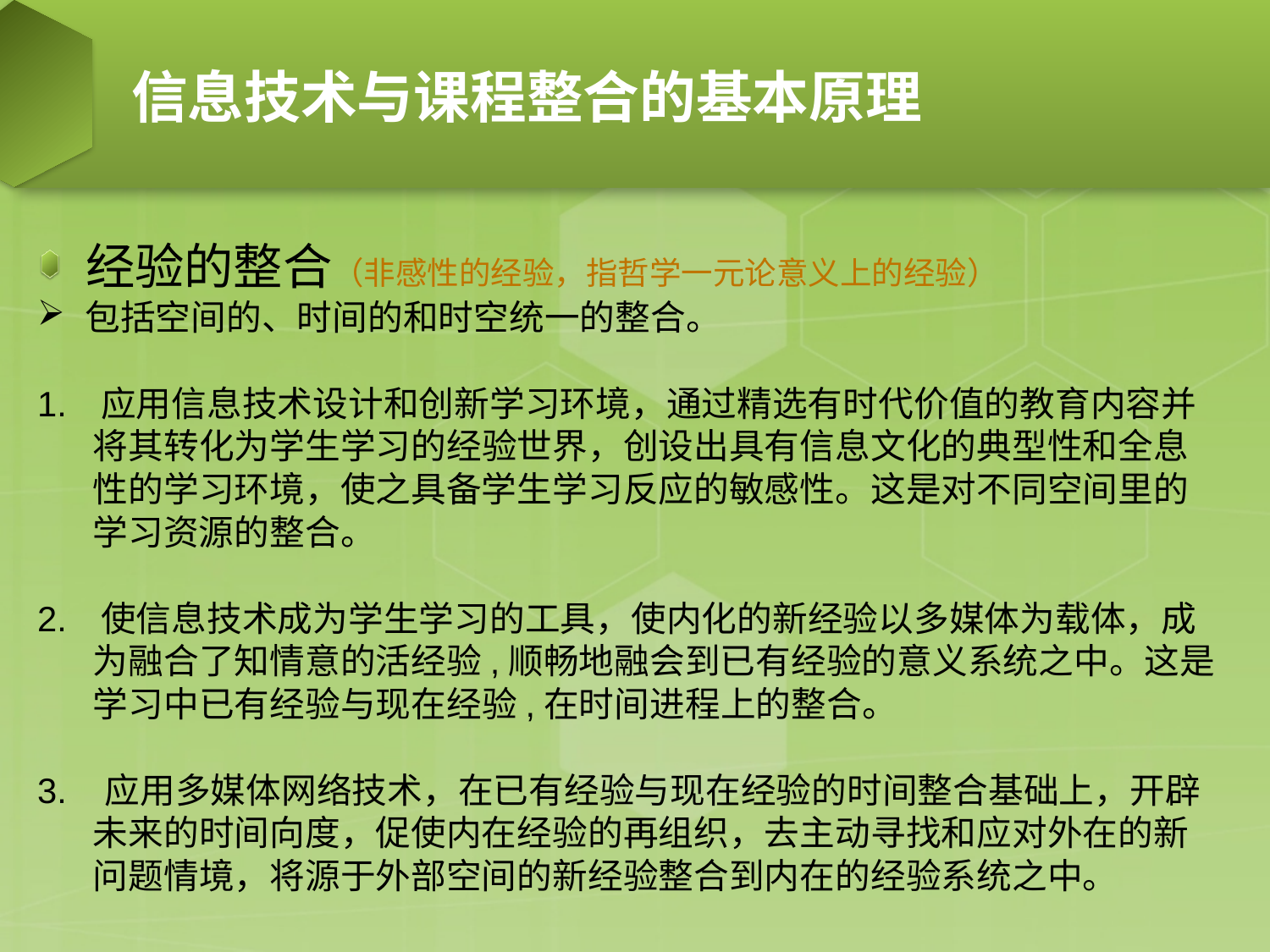

# 信息技术与课程整合的基本原理
经验的整合（非感性的经验，指哲学一元论意义上的经验）
包括空间的、时间的和时空统一的整合。

应用信息技术设计和创新学习环境，通过精选有时代价值的教育内容并
      将其转化为学生学习的经验世界，创设出具有信息文化的典型性和全息
      性的学习环境，使之具备学生学习反应的敏感性。这是对不同空间里的
      学习资源的整合。

使信息技术成为学生学习的工具，使内化的新经验以多媒体为载体，成
      为融合了知情意的活经验,顺畅地融会到已有经验的意义系统之中。这是
      学习中已有经验与现在经验,在时间进程上的整合。

3.   应用多媒体网络技术，在已有经验与现在经验的时间整合基础上，开辟
      未来的时间向度，促使内在经验的再组织，去主动寻找和应对外在的新
      问题情境，将源于外部空间的新经验整合到内在的经验系统之中。